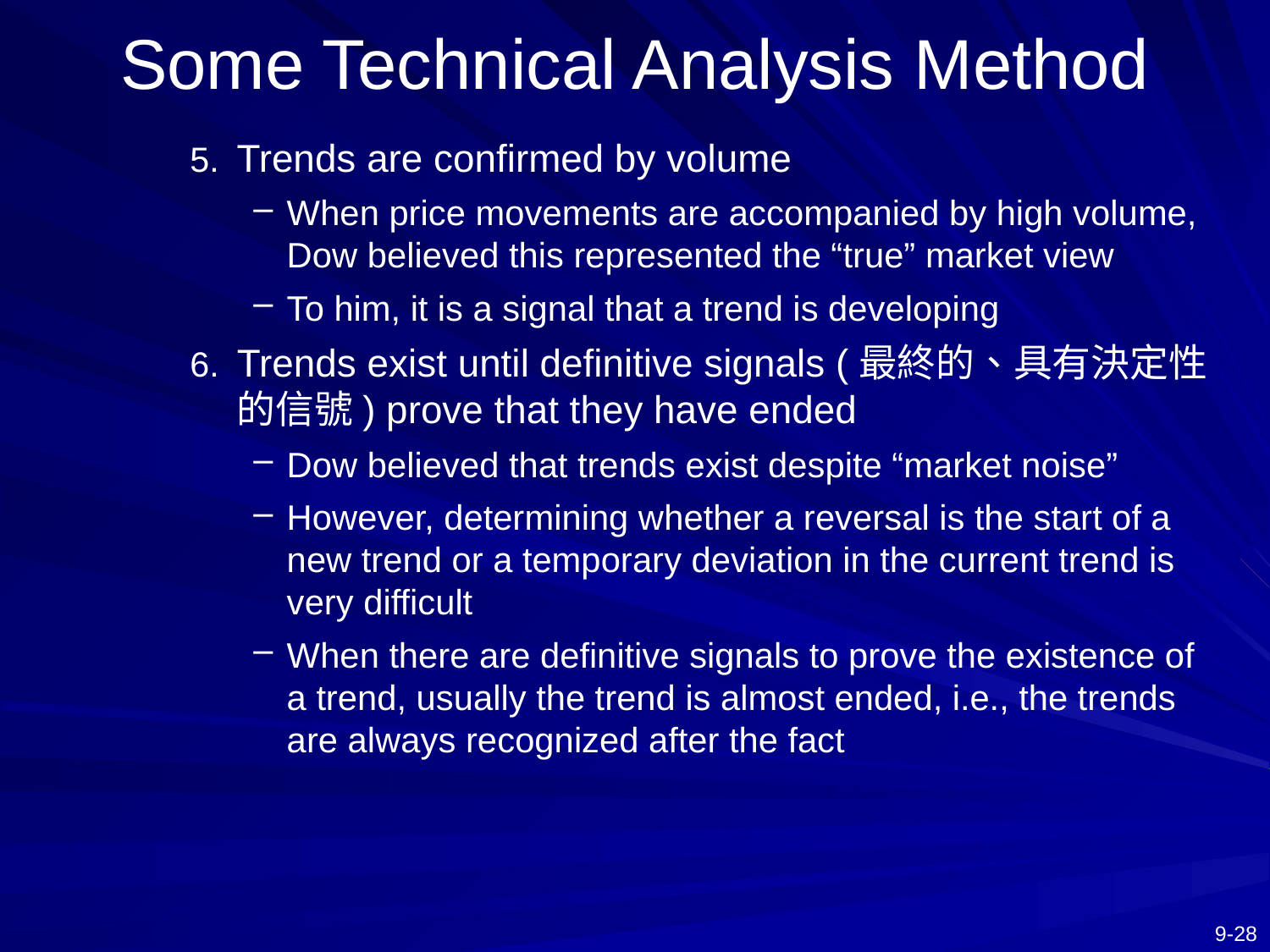

# Some Technical Analysis Method
Trends are confirmed by volume
When price movements are accompanied by high volume, Dow believed this represented the “true” market view
To him, it is a signal that a trend is developing
Trends exist until definitive signals (最終的、具有決定性的信號) prove that they have ended
Dow believed that trends exist despite “market noise”
However, determining whether a reversal is the start of a new trend or a temporary deviation in the current trend is very difficult
When there are definitive signals to prove the existence of a trend, usually the trend is almost ended, i.e., the trends are always recognized after the fact